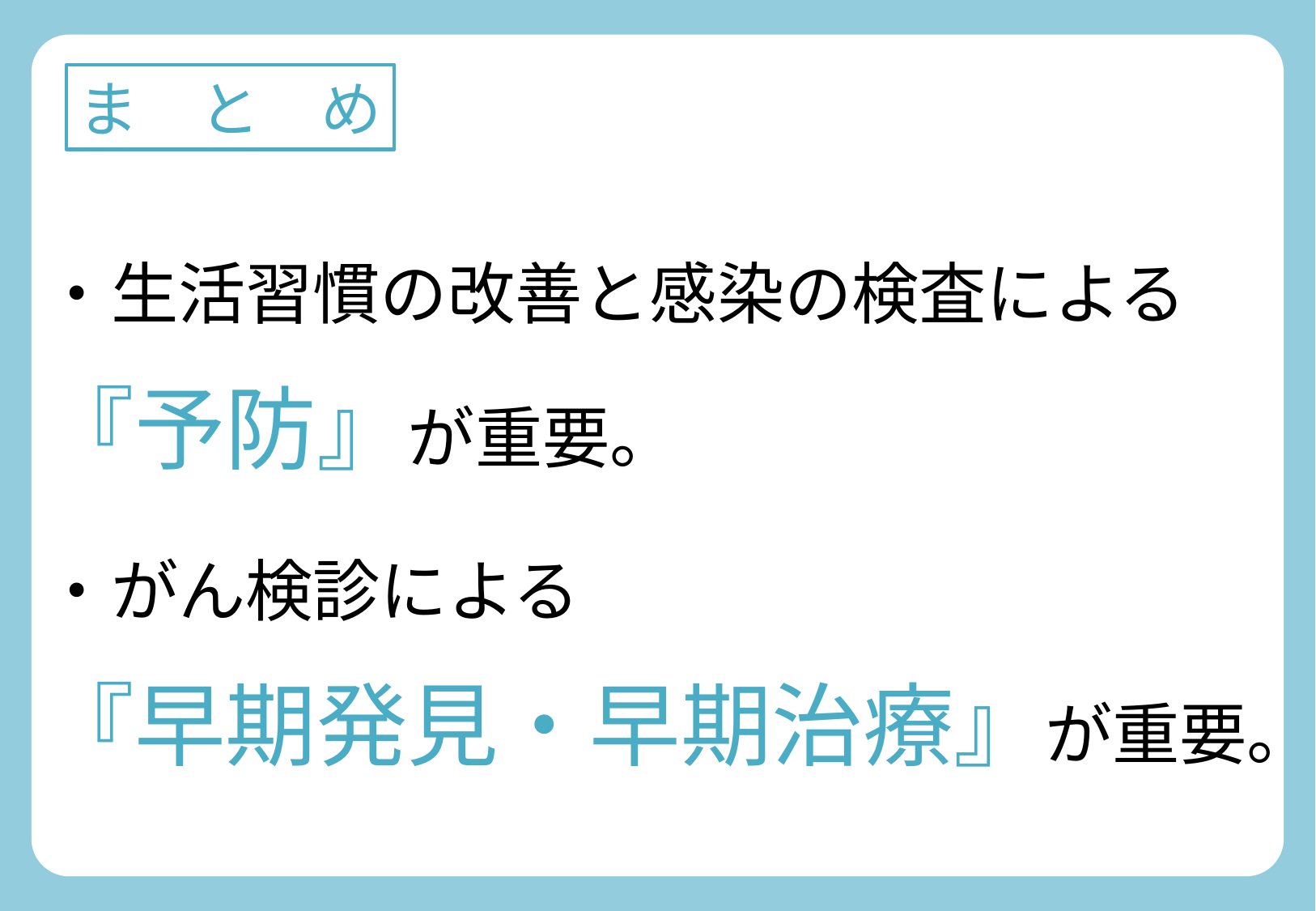

ま　と　め
・生活習慣の改善と感染の検査による
『予防』が重要。
・がん検診による
『早期発見・早期治療』が重要。